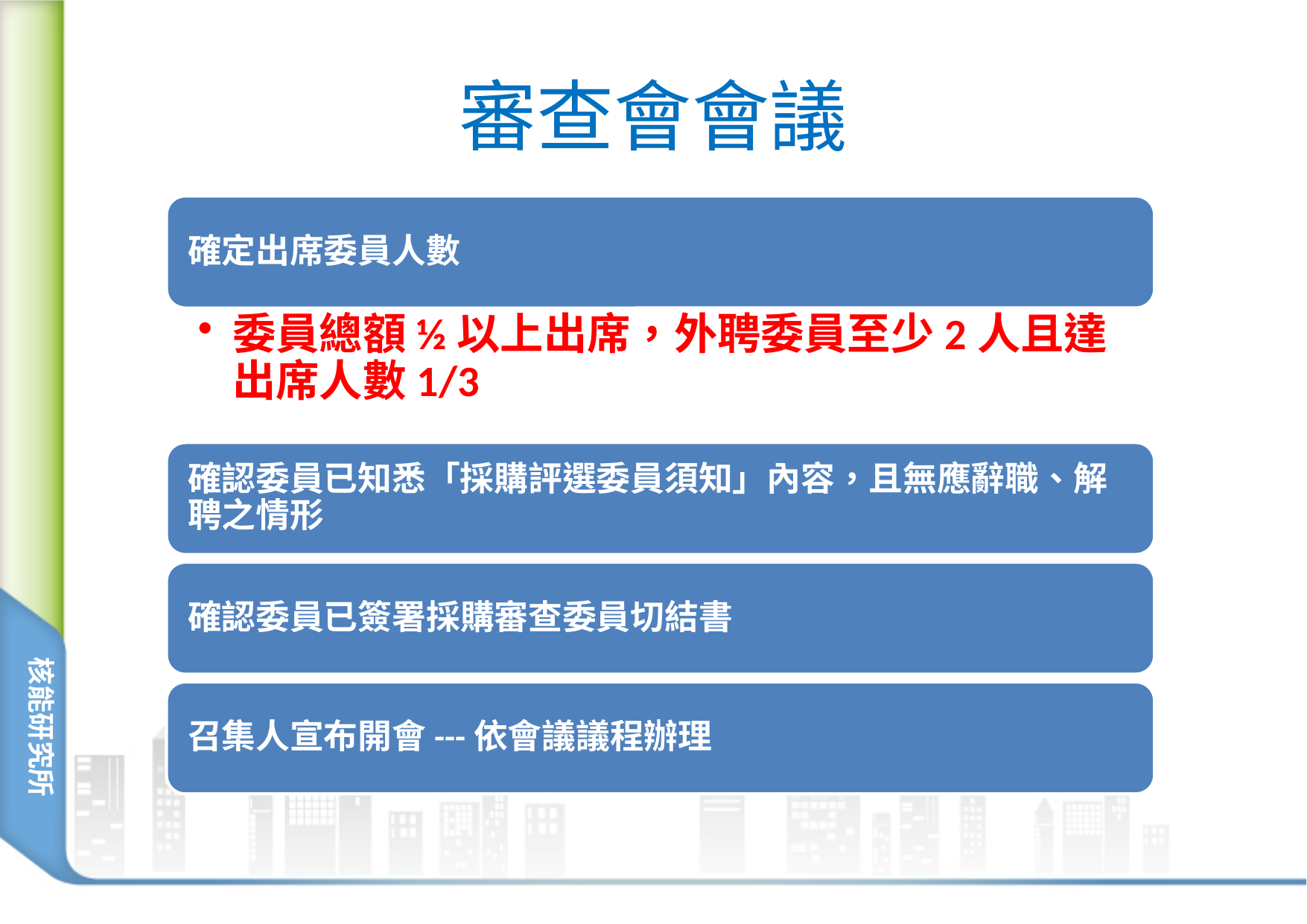

# 審查會會議
確定出席委員人數
委員總額½以上出席，外聘委員至少2人且達出席人數1/3
確認委員已知悉「採購評選委員須知」內容，且無應辭職、解聘之情形
確認委員已簽署採購審查委員切結書
召集人宣布開會---依會議議程辦理